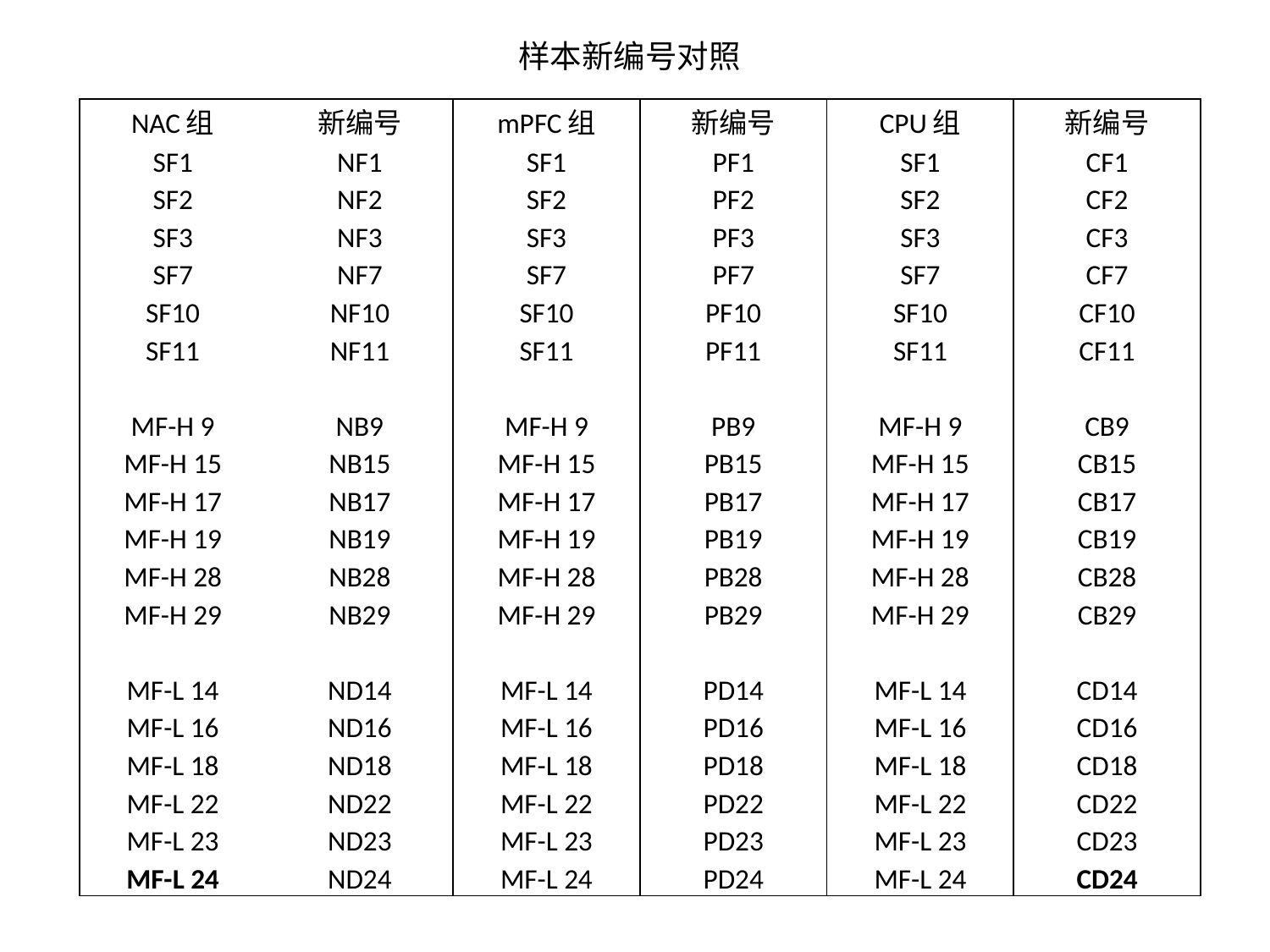

样本新编号对照
| NAC组 | 新编号 | mPFC组 | 新编号 | CPU组 | 新编号 |
| --- | --- | --- | --- | --- | --- |
| SF1 | NF1 | SF1 | PF1 | SF1 | CF1 |
| SF2 | NF2 | SF2 | PF2 | SF2 | CF2 |
| SF3 | NF3 | SF3 | PF3 | SF3 | CF3 |
| SF7 | NF7 | SF7 | PF7 | SF7 | CF7 |
| SF10 | NF10 | SF10 | PF10 | SF10 | CF10 |
| SF11 | NF11 | SF11 | PF11 | SF11 | CF11 |
|  |  |  |  |  |  |
| MF-H 9 | NB9 | MF-H 9 | PB9 | MF-H 9 | CB9 |
| MF-H 15 | NB15 | MF-H 15 | PB15 | MF-H 15 | CB15 |
| MF-H 17 | NB17 | MF-H 17 | PB17 | MF-H 17 | CB17 |
| MF-H 19 | NB19 | MF-H 19 | PB19 | MF-H 19 | CB19 |
| MF-H 28 | NB28 | MF-H 28 | PB28 | MF-H 28 | CB28 |
| MF-H 29 | NB29 | MF-H 29 | PB29 | MF-H 29 | CB29 |
|  |  |  |  |  |  |
| MF-L 14 | ND14 | MF-L 14 | PD14 | MF-L 14 | CD14 |
| MF-L 16 | ND16 | MF-L 16 | PD16 | MF-L 16 | CD16 |
| MF-L 18 | ND18 | MF-L 18 | PD18 | MF-L 18 | CD18 |
| MF-L 22 | ND22 | MF-L 22 | PD22 | MF-L 22 | CD22 |
| MF-L 23 | ND23 | MF-L 23 | PD23 | MF-L 23 | CD23 |
| MF-L 24 | ND24 | MF-L 24 | PD24 | MF-L 24 | CD24 |